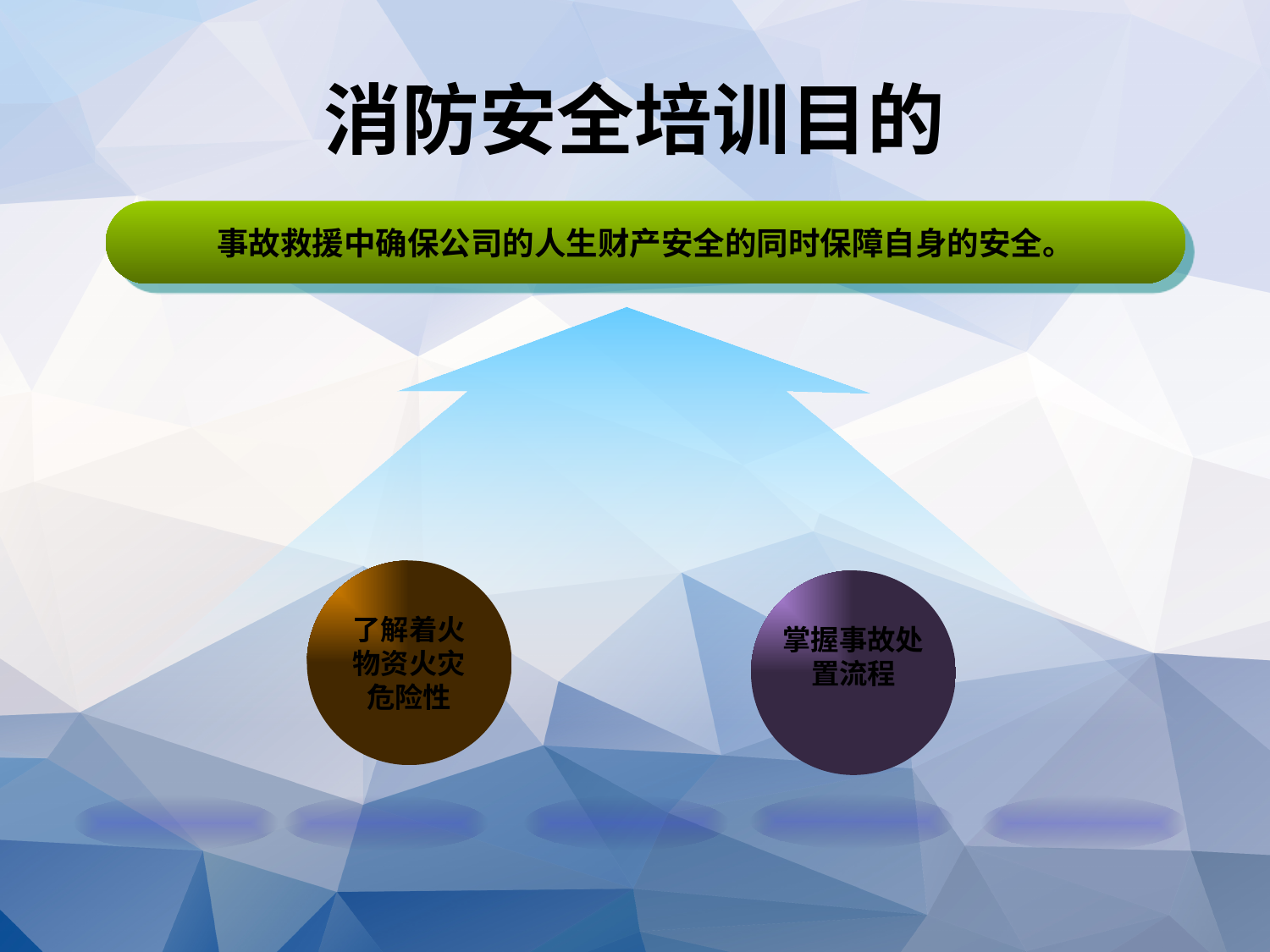

# 消防安全培训目的
事故救援中确保公司的人生财产安全的同时保障自身的安全。

了解着火
物资火灾
危险性
掌握事故处
置流程